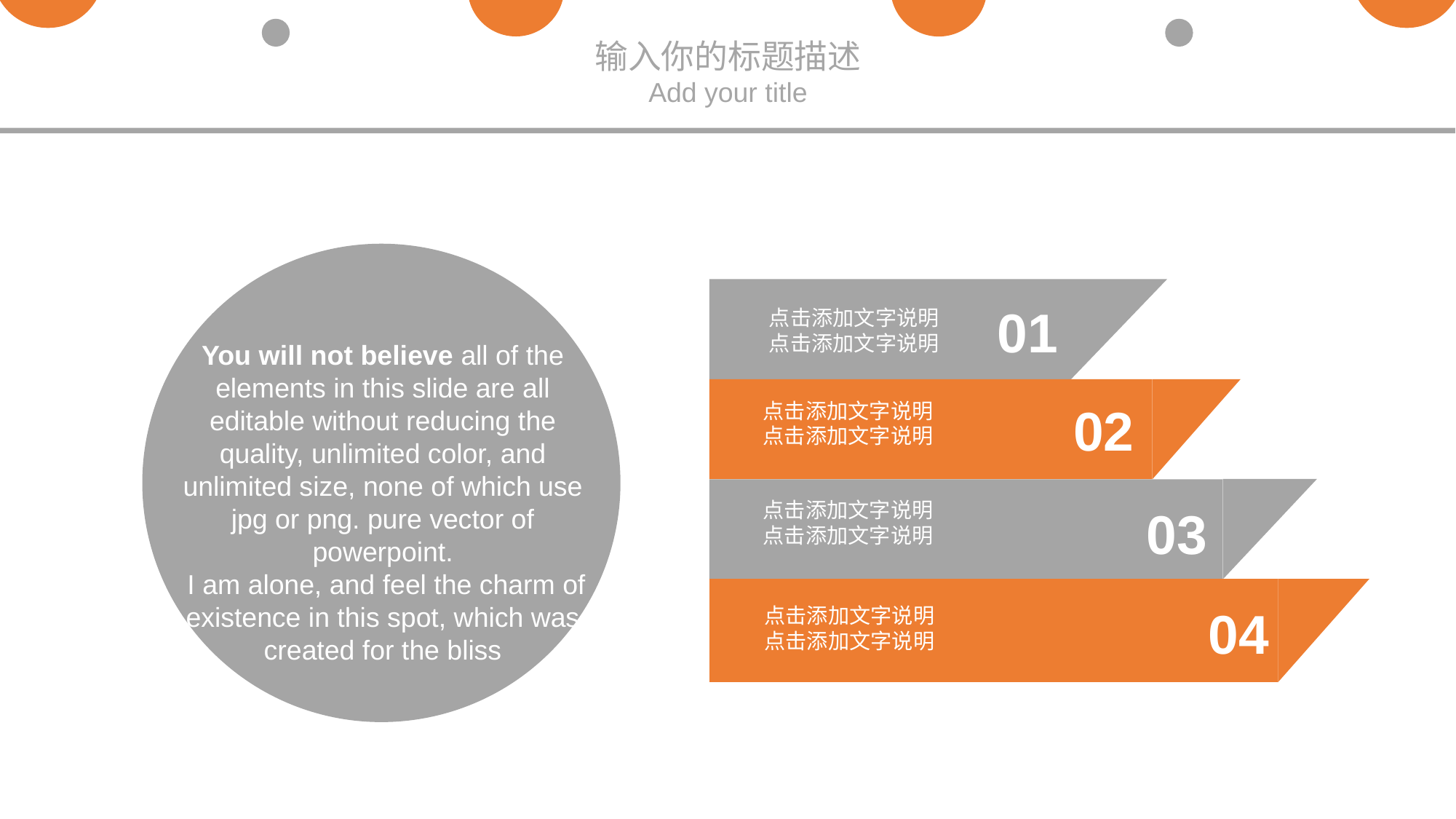

输入你的标题描述
Add your title

01
点击添加文字说明
点击添加文字说明

02
点击添加文字说明
点击添加文字说明

点击添加文字说明
点击添加文字说明
03

04
点击添加文字说明
点击添加文字说明
You will not believe all of the elements in this slide are all editable without reducing the quality, unlimited color, and unlimited size, none of which use jpg or png. pure vector of powerpoint.
 I am alone, and feel the charm of existence in this spot, which was created for the bliss